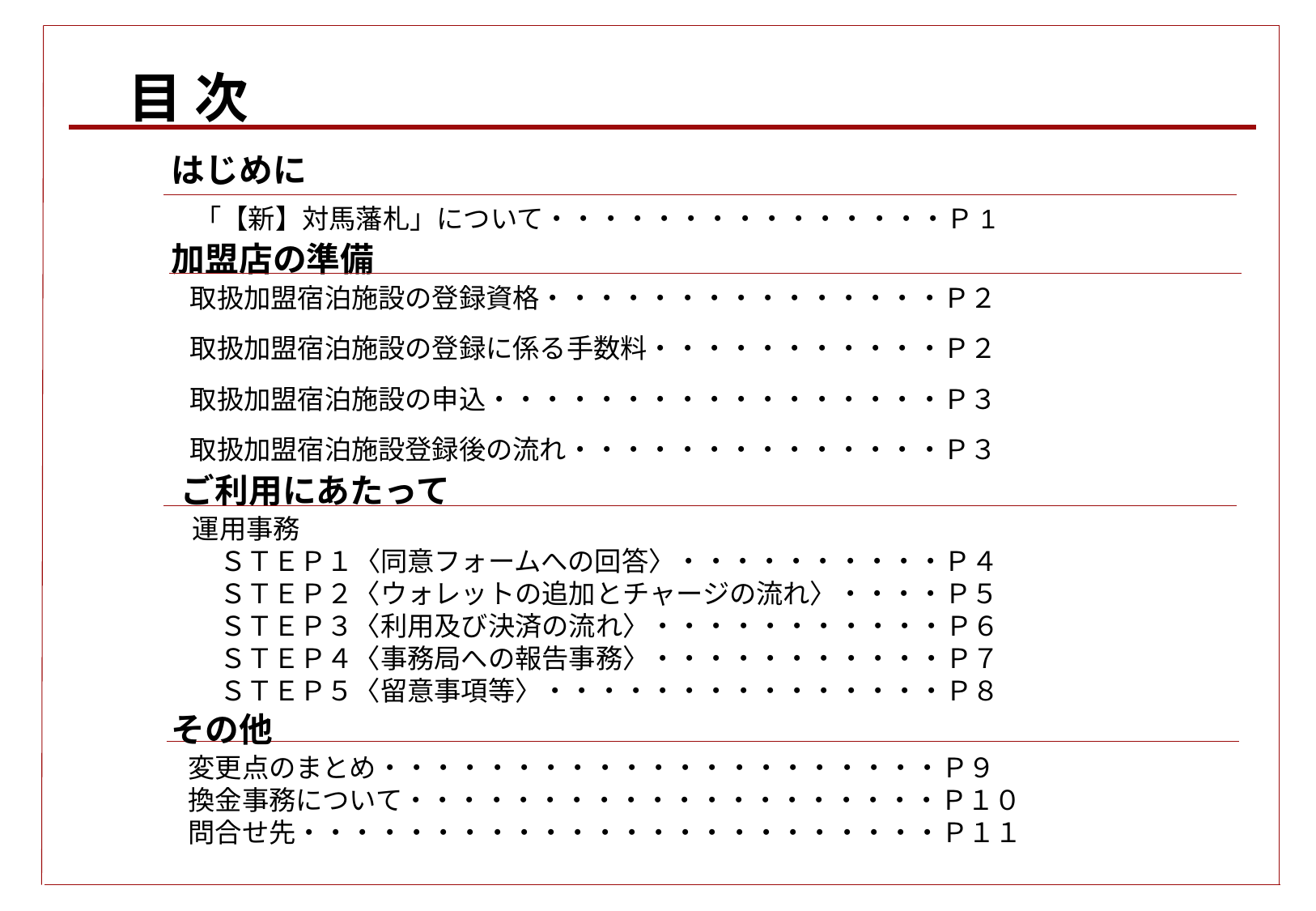

目 次
はじめに
「【新】対馬藩札」について・・・・・・・・・・・・・・・Ｐ1
加盟店の準備
取扱加盟宿泊施設の登録資格・・・・・・・・・・・・・・・Ｐ２

取扱加盟宿泊施設の登録に係る手数料・・・・・・・・・・・Ｐ２

取扱加盟宿泊施設の申込・・・・・・・・・・・・・・・・・Ｐ３

取扱加盟宿泊施設登録後の流れ・・・・・・・・・・・・・・Ｐ３
ご利用にあたって
運用事務
　ＳＴＥＰ１〈同意フォームへの回答〉・・・・・・・・・・Ｐ４
　ＳＴＥＰ２〈ウォレットの追加とチャージの流れ〉・・・・Ｐ５
　ＳＴＥＰ３〈利用及び決済の流れ〉・・・・・・・・・・・Ｐ６
　ＳＴＥＰ４〈事務局への報告事務〉・・・・・・・・・・・Ｐ７
　ＳＴＥＰ５〈留意事項等〉・・・・・・・・・・・・・・・Ｐ８
その他
変更点のまとめ・・・・・・・・・・・・・・・・・・・・・Ｐ９
換金事務について・・・・・・・・・・・・・・・・・・・・Ｐ１０
問合せ先・・・・・・・・・・・・・・・・・・・・・・・・Ｐ１１